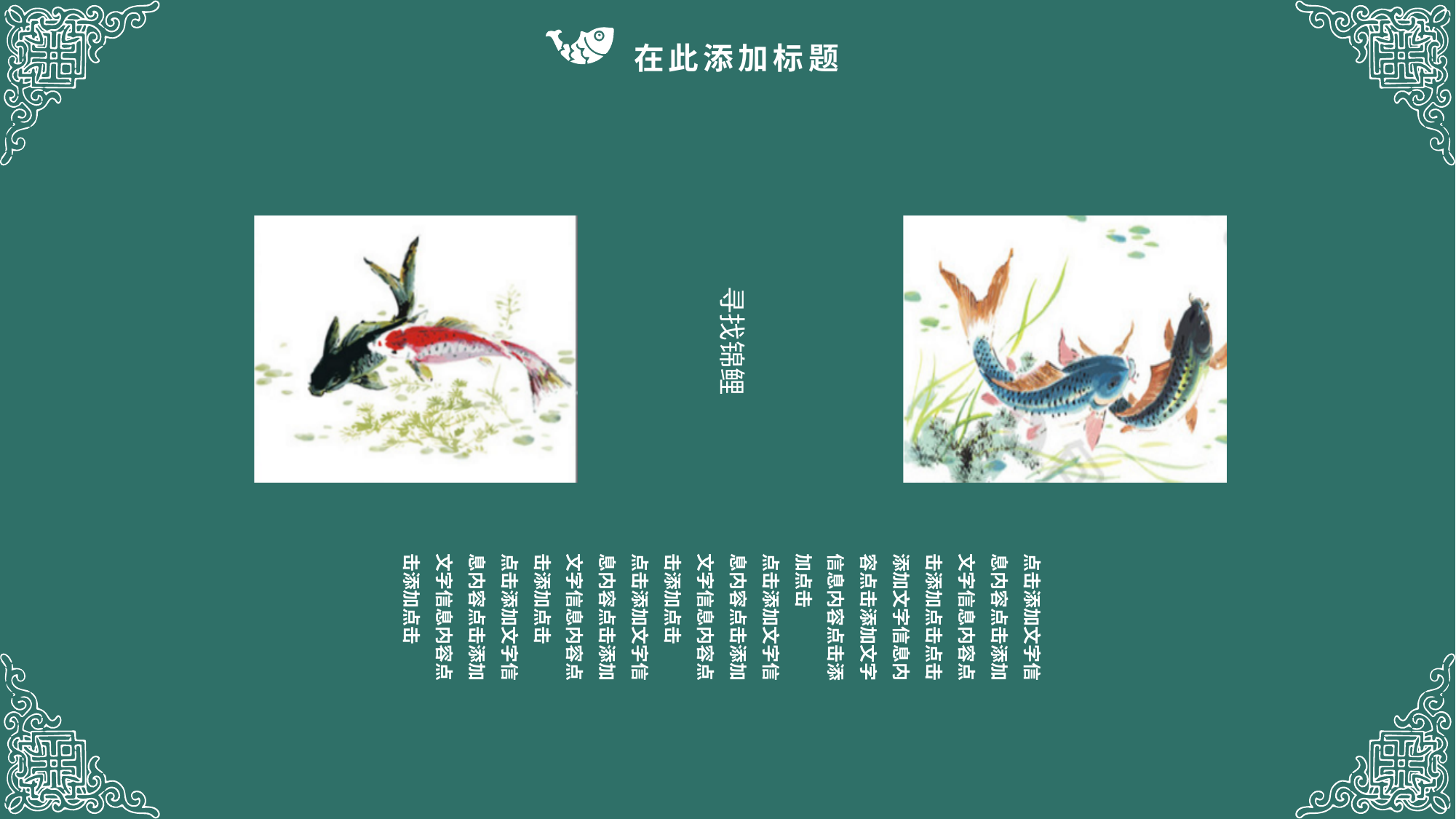

在此添加标题

寻找锦鲤
点击添加文字信息内容点击添加文字信息内容点击添加点击点击添加文字信息内容点击添加文字信息内容点击添加点击
点击添加文字信息内容点击添加文字信息内容点击添加点击
点击添加文字信息内容点击添加文字信息内容点击添加点击
点击添加文字信息内容点击添加文字信息内容点击添加点击